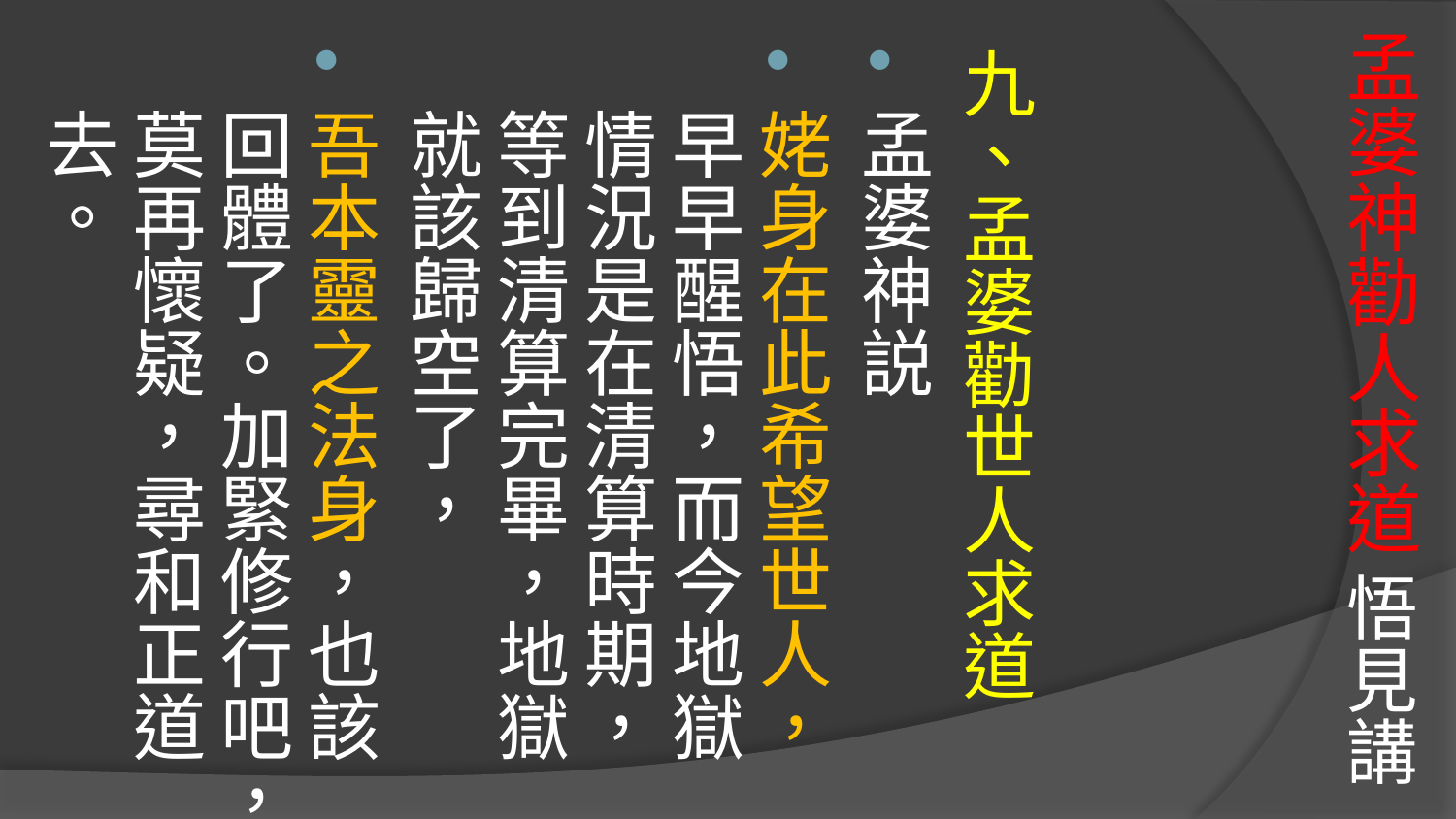

# 孟婆神勸人求道 悟見講
九、孟婆勸世人求道
孟婆神説
姥身在此希望世人，早早醒悟，而今地獄情況是在清算時期，等到清算完畢，地獄就該歸空了，
吾本靈之法身，也該回體了。加緊修行吧，莫再懷疑，尋和正道去。